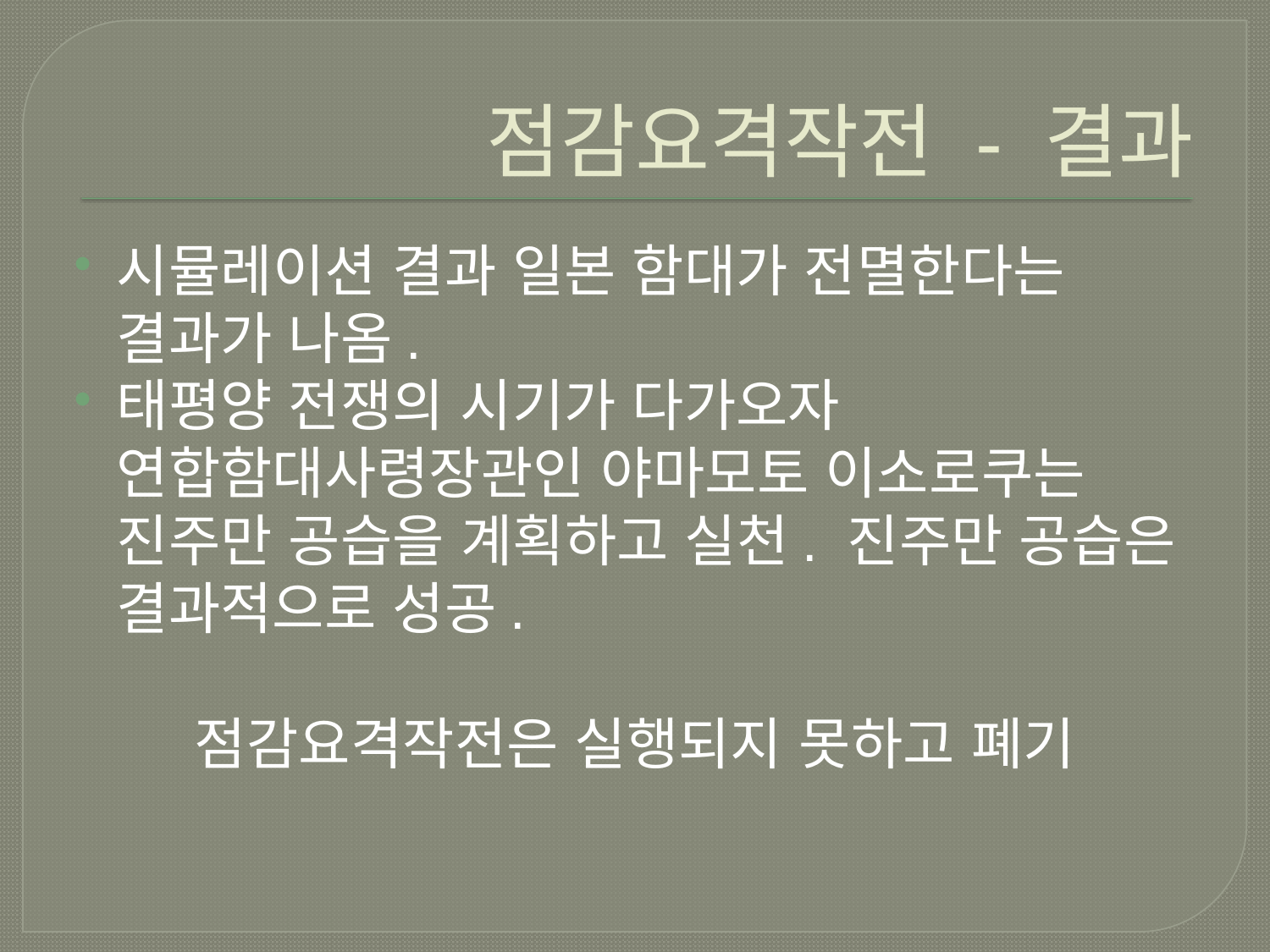

# 점감요격작전 - 결과
시뮬레이션 결과 일본 함대가 전멸한다는 결과가 나옴.
태평양 전쟁의 시기가 다가오자 연합함대사령장관인 야마모토 이소로쿠는 진주만 공습을 계획하고 실천. 진주만 공습은 결과적으로 성공.

점감요격작전은 실행되지 못하고 폐기